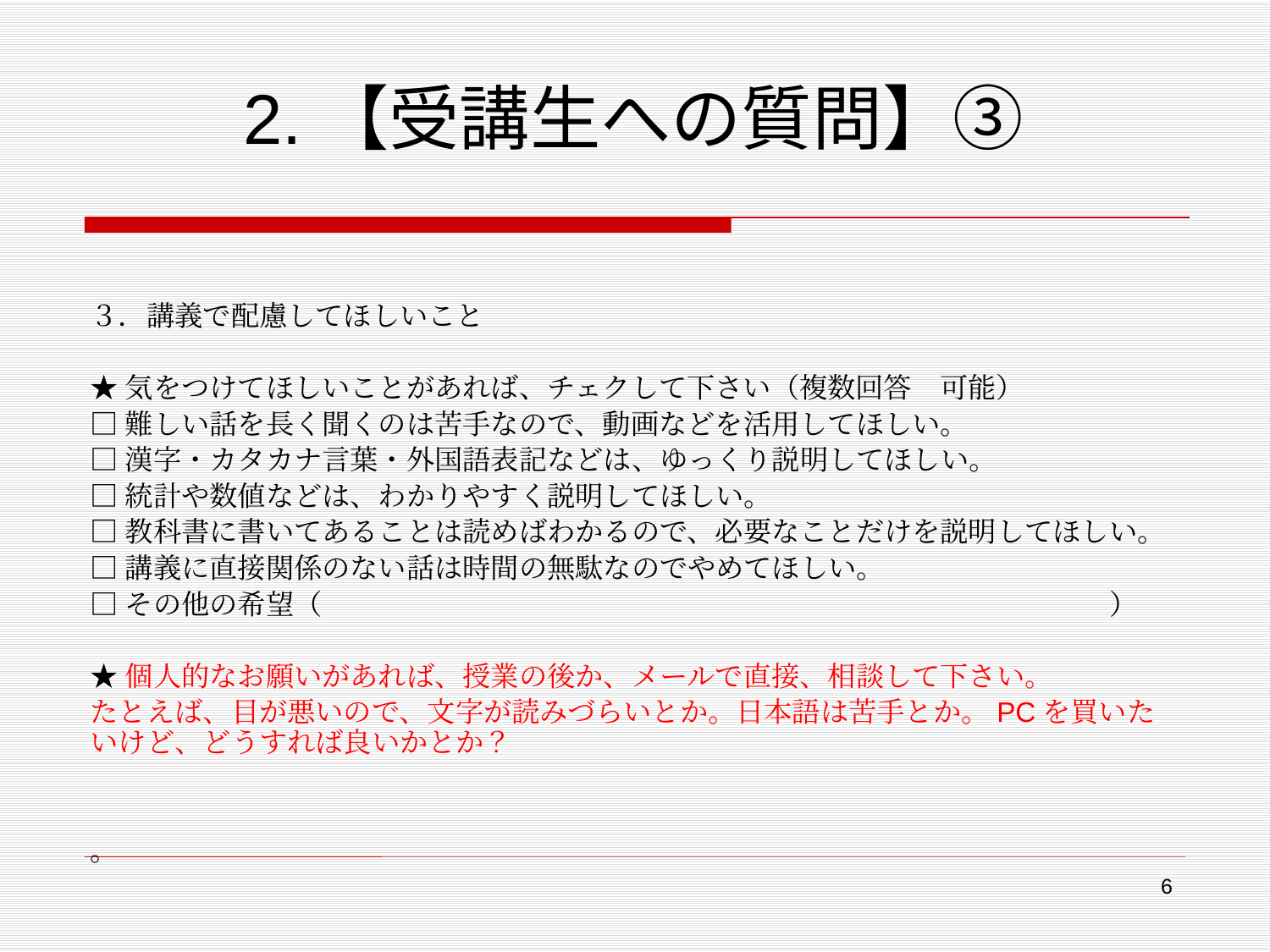

# 2.【受講生への質問】③

３．講義で配慮してほしいこと

★気をつけてほしいことがあれば、チェクして下さい（複数回答　可能）
□難しい話を長く聞くのは苦手なので、動画などを活用してほしい。
□漢字・カタカナ言葉・外国語表記などは、ゆっくり説明してほしい。
□統計や数値などは、わかりやすく説明してほしい。
□教科書に書いてあることは読めばわかるので、必要なことだけを説明してほしい。
□講義に直接関係のない話は時間の無駄なのでやめてほしい。
□その他の希望（　　　　　　　　　　　　　　　　　　　　　　　　　　　　）

★個人的なお願いがあれば、授業の後か、メールで直接、相談して下さい。
たとえば、目が悪いので、文字が読みづらいとか。日本語は苦手とか。PCを買いたいけど、どうすれば良いかとか？

。
6